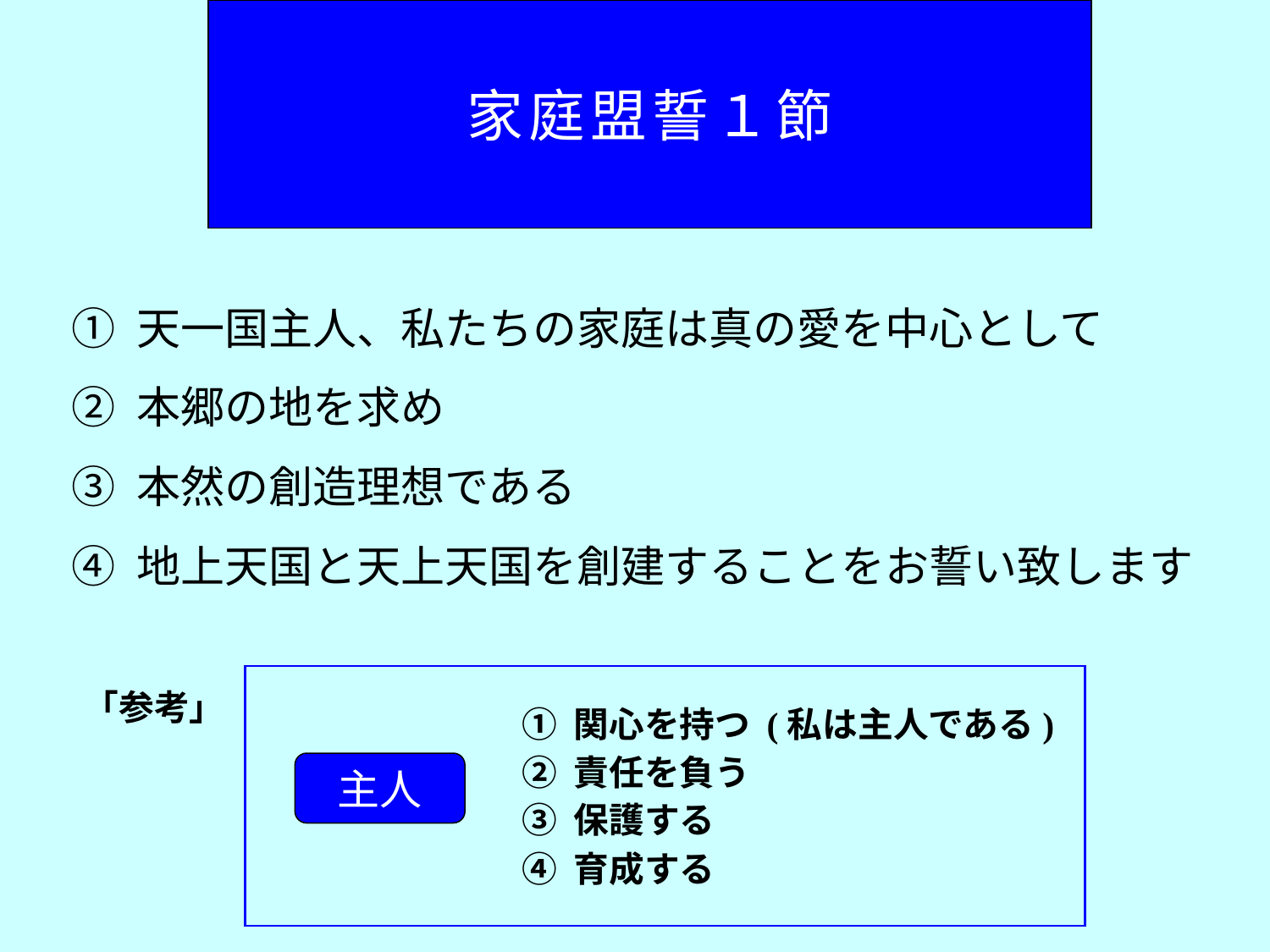

家庭盟誓１節
① 天一国主人、私たちの家庭は真の愛を中心として
② 本郷の地を求め
③ 本然の創造理想である
④ 地上天国と天上天国を創建することをお誓い致します

「参考」
① 関心を持つ (私は主人である)
② 責任を負う
③ 保護する
④ 育成する
主人